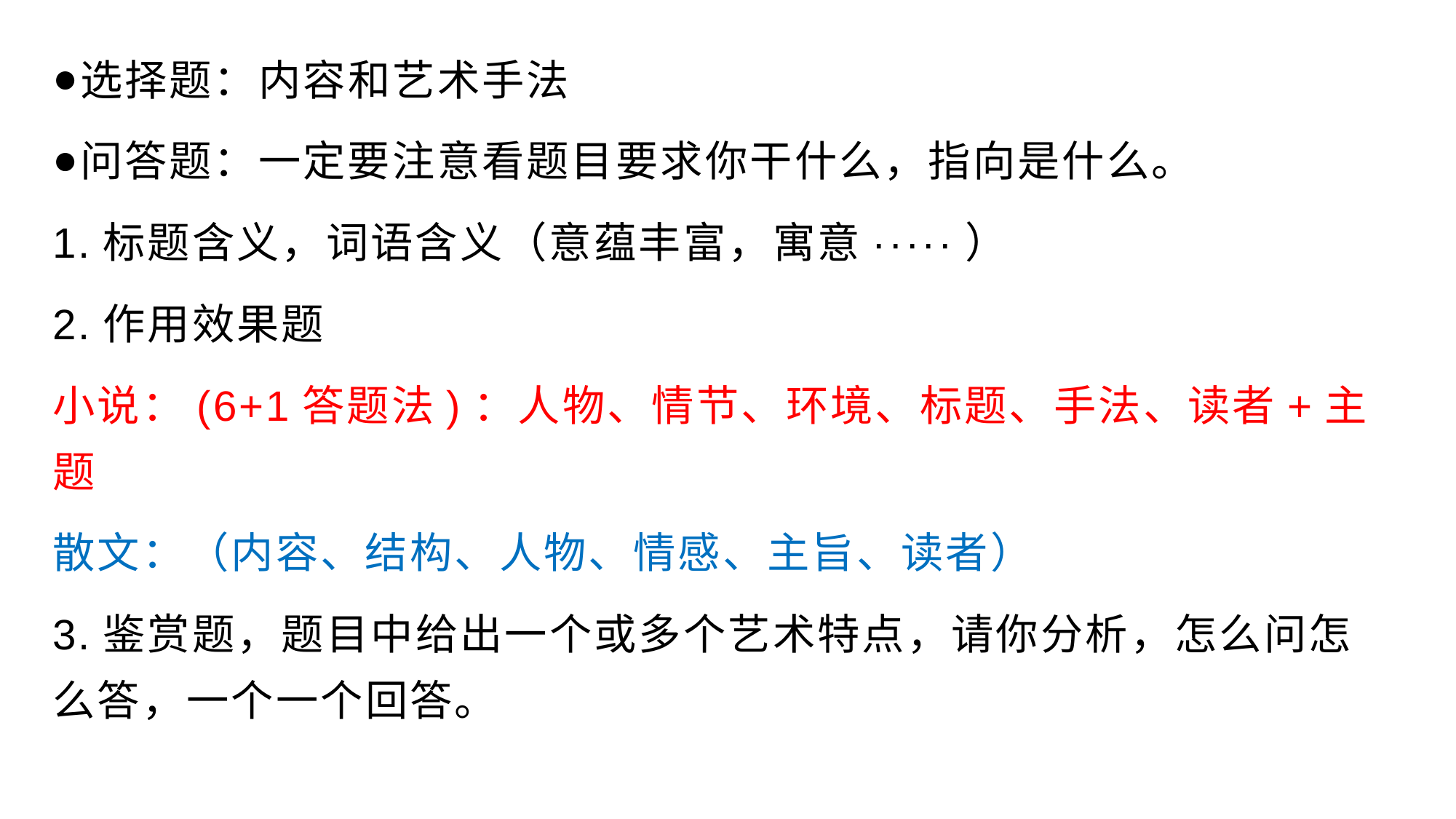

选择题：内容和艺术手法
问答题：一定要注意看题目要求你干什么，指向是什么。
1.标题含义，词语含义（意蕴丰富，寓意·····）
2.作用效果题
小说：(6+1答题法)：人物、情节、环境、标题、手法、读者+主题
散文：（内容、结构、人物、情感、主旨、读者）
3.鉴赏题，题目中给出一个或多个艺术特点，请你分析，怎么问怎么答，一个一个回答。